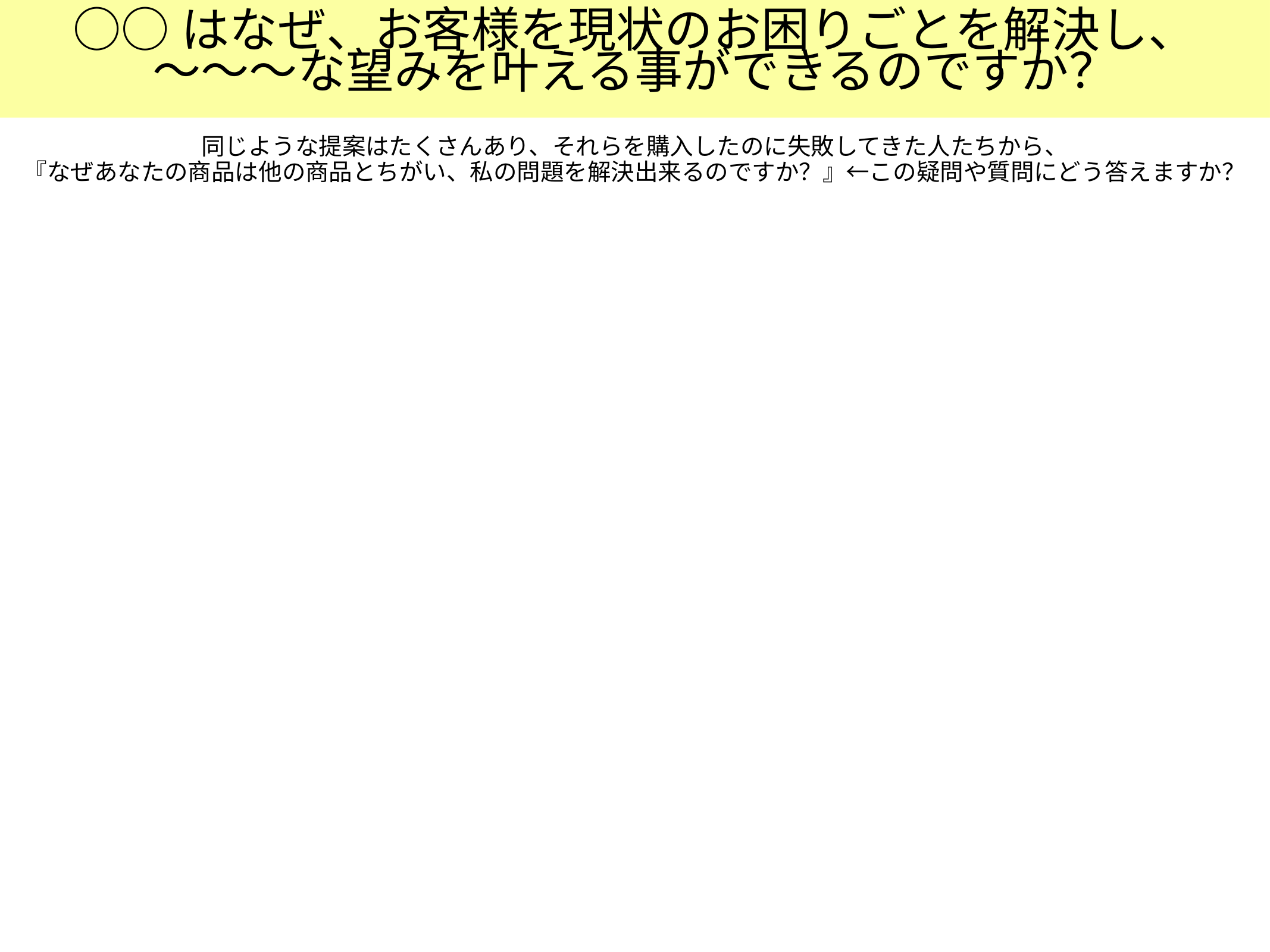

○○はなぜ、お客様を現状のお困りごとを解決し、
〜〜〜な望みを叶える事ができるのですか？

同じような提案はたくさんあり、それらを購入したのに失敗してきた人たちから、
『なぜあなたの商品は他の商品とちがい、私の問題を解決出来るのですか？』←この疑問や質問にどう答えますか？